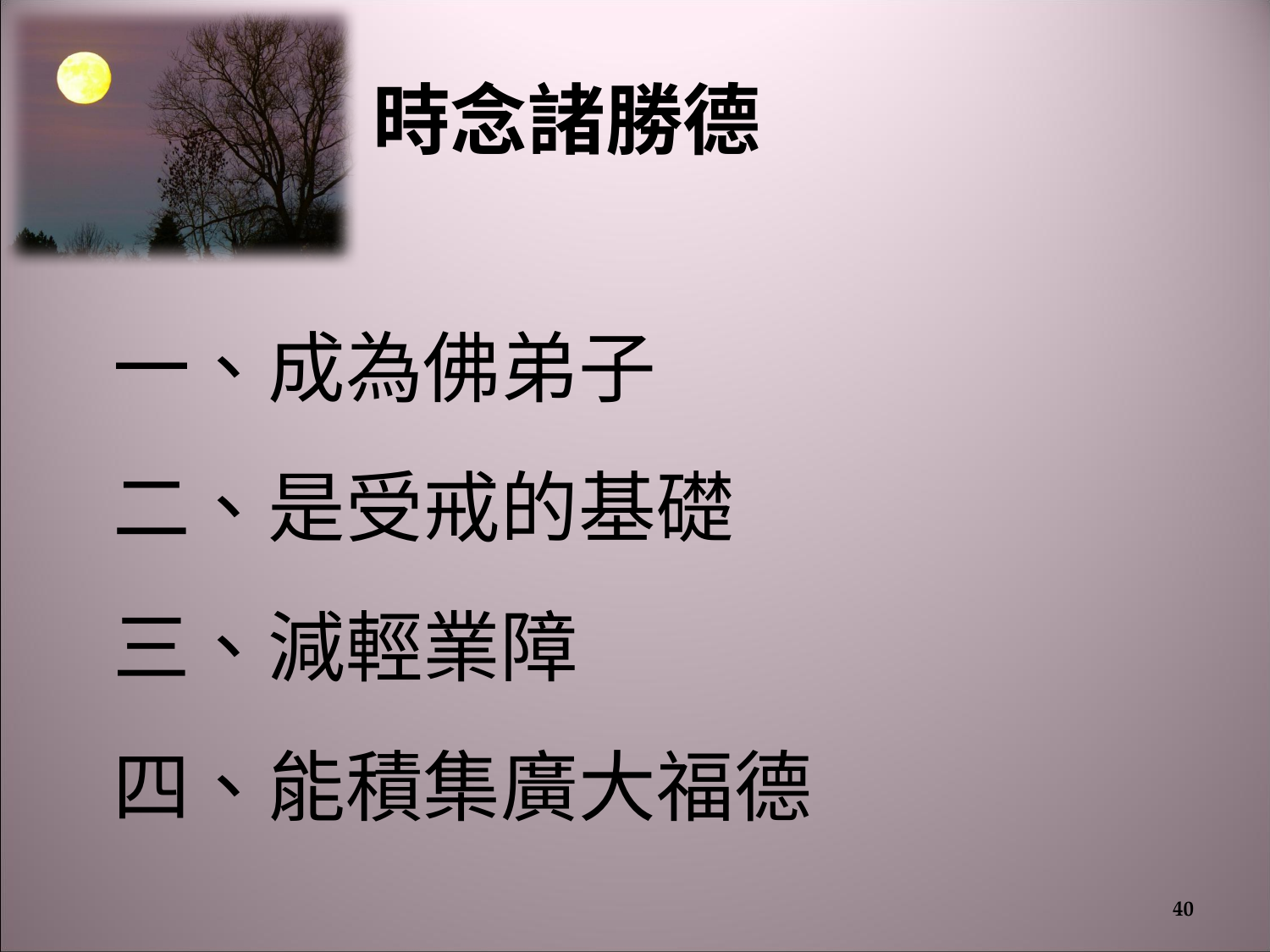

# 時念諸勝德
一、成為佛弟子
二、是受戒的基礎
三、減輕業障
四、能積集廣大福德
40